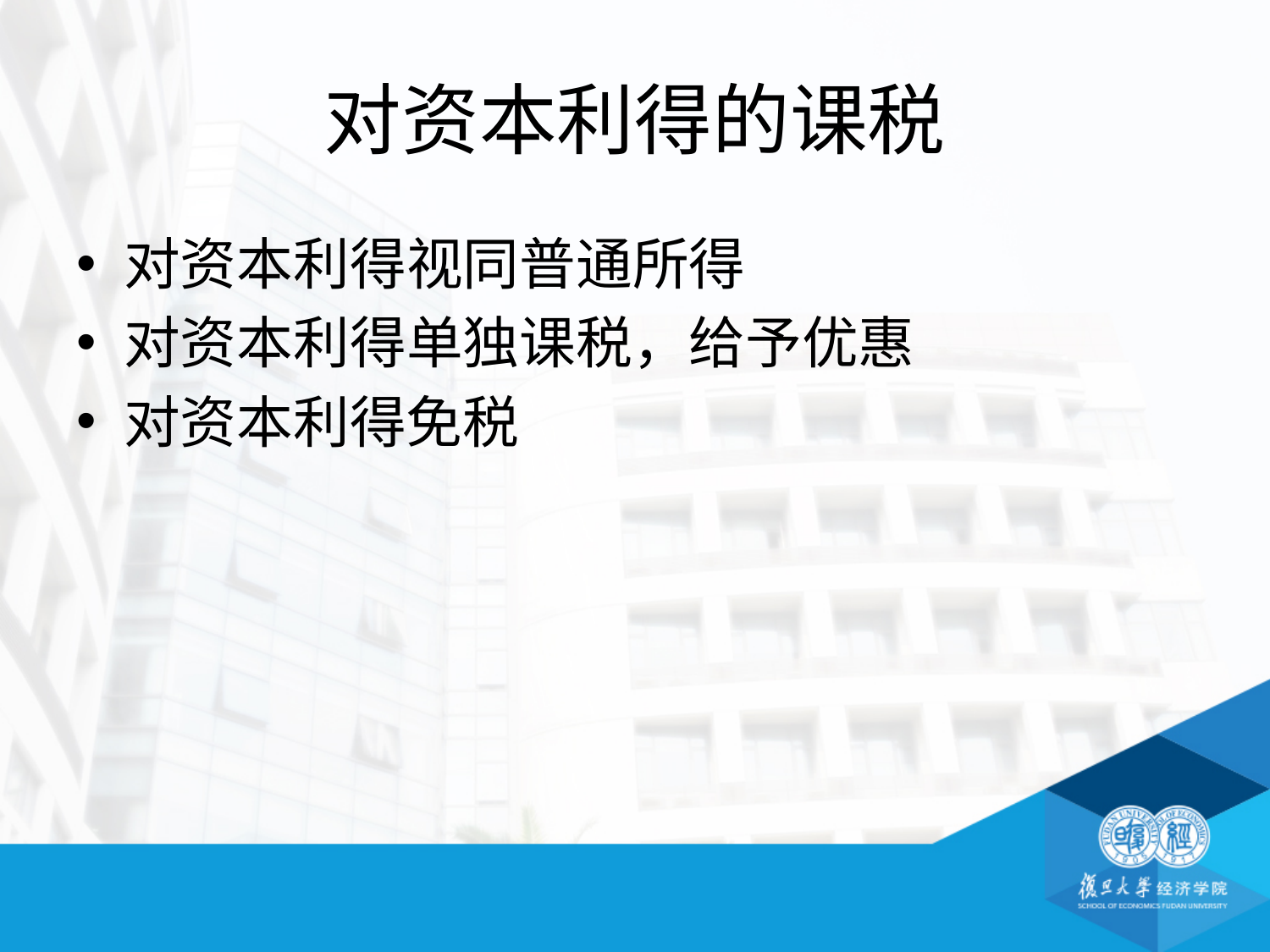

# 对资本利得的课税
对资本利得视同普通所得
对资本利得单独课税，给予优惠
对资本利得免税